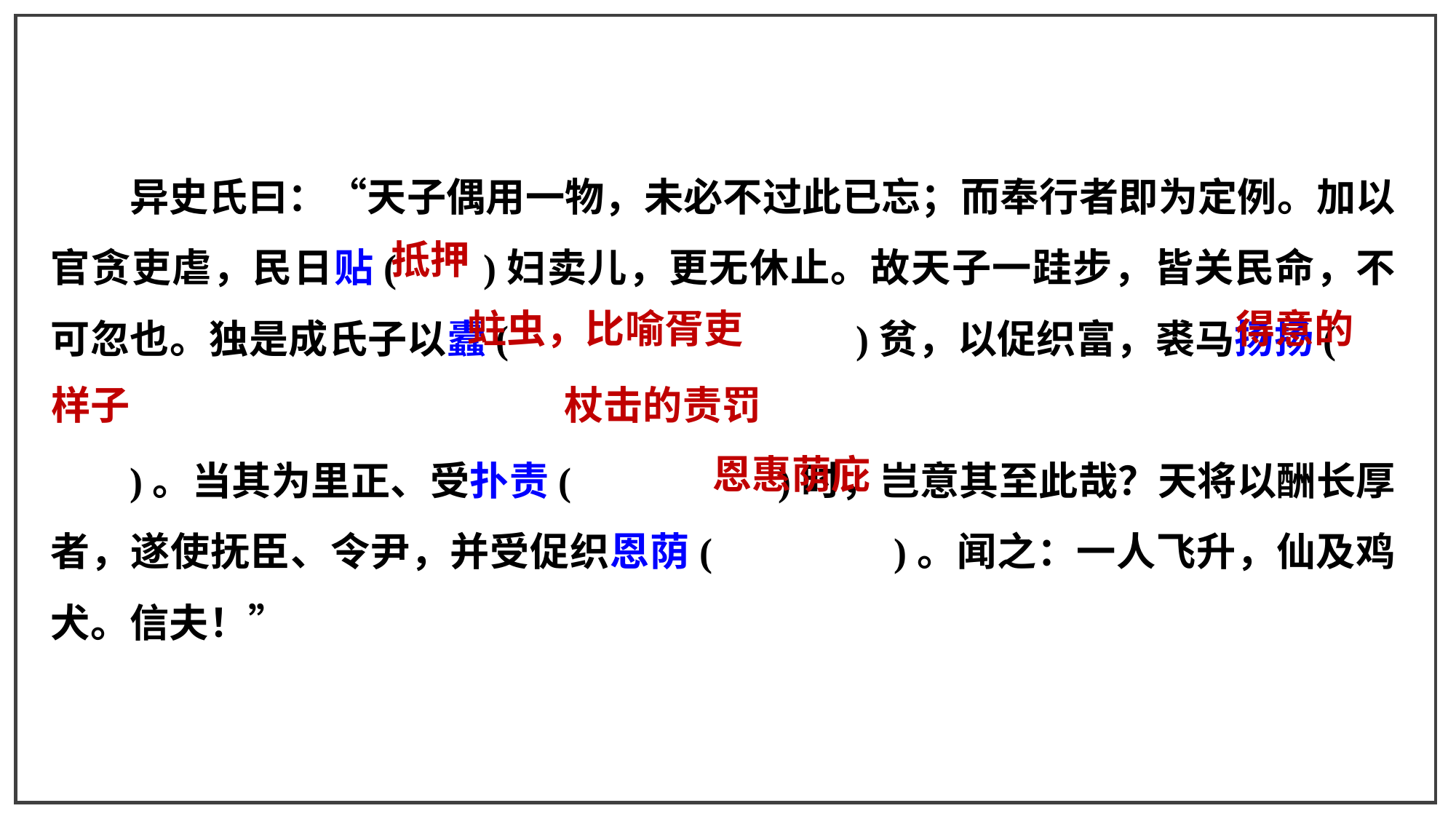

异史氏曰：“天子偶用一物，未必不过此已忘；而奉行者即为定例。加以官贪吏虐，民日贴(        )妇卖儿，更无休止。故天子一跬步，皆关民命，不可忽也。独是成氏子以蠹(			    )贫，以促织富，裘马扬扬(
)。当其为里正、受扑责(		       )时，岂意其至此哉？天将以酬长厚者，遂使抚臣、令尹，并受促织恩荫(		       )。闻之：一人飞升，仙及鸡犬。信夫！”
抵押
蛀虫，比喻胥吏
得意的
样子
杖击的责罚
恩惠荫庇